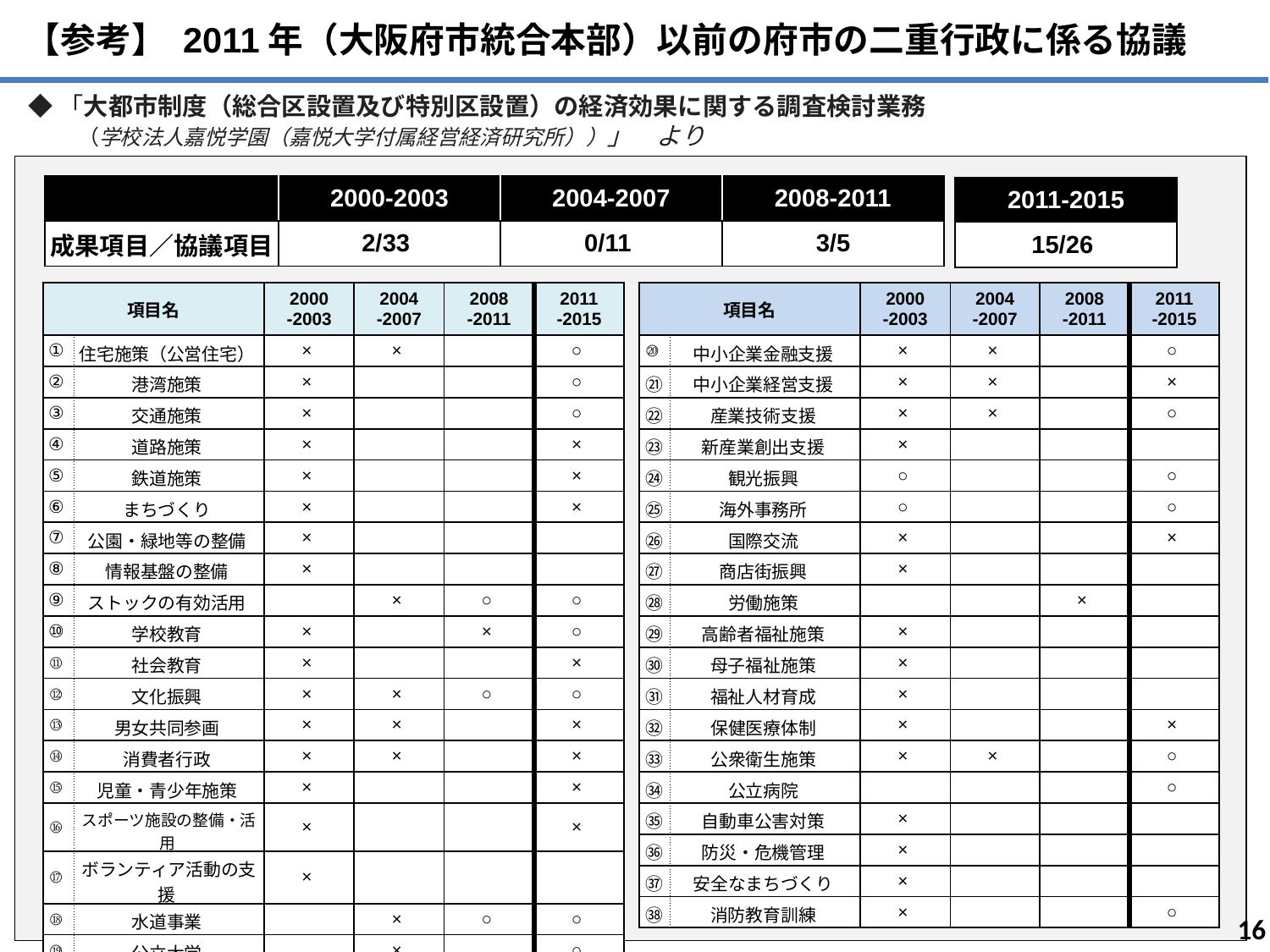

【参考】 2011年（大阪府市統合本部）以前の府市の二重行政に係る協議
◆「大都市制度（総合区設置及び特別区設置）の経済効果に関する調査検討業務
　　（学校法人嘉悦学園（嘉悦大学付属経営経済研究所））」　より

|  | 2000-2003 | 2004-2007 | 2008-2011 |
| --- | --- | --- | --- |
| 成果項目／協議項目 | 2/33 | 0/11 | 3/5 |
| 2011-2015 |
| --- |
| 15/26 |
| 項目名 |  | 2000 -2003 | 2004 -2007 | 2008 -2011 | 2011 ‐2015 |
| --- | --- | --- | --- | --- | --- |
| ① | 住宅施策（公営住宅） | × | × |  | ○ |
| ② | 港湾施策 | × |  |  | ○ |
| ③ | 交通施策 | × |  |  | ○ |
| ④ | 道路施策 | × |  |  | × |
| ⑤ | 鉄道施策 | × |  |  | × |
| ⑥ | まちづくり | × |  |  | × |
| ⑦ | 公園・緑地等の整備 | × |  |  |  |
| ⑧ | 情報基盤の整備 | × |  |  |  |
| ⑨ | ストックの有効活用 |  | × | ○ | ○ |
| ⑩ | 学校教育 | × |  | × | ○ |
| ⑪ | 社会教育 | × |  |  | × |
| ⑫ | 文化振興 | × | × | ○ | ○ |
| ⑬ | 男女共同参画 | × | × |  | × |
| ⑭ | 消費者行政 | × | × |  | × |
| ⑮ | 児童・青少年施策 | × |  |  | × |
| ⑯ | スポーツ施設の整備・活用 | × |  |  | × |
| ⑰ | ボランティア活動の支援 | × |  |  |  |
| ⑱ | 水道事業 |  | × | ○ | ○ |
| ⑲ | 公立大学 |  | × |  | ○ |
| 項目名 |  | 2000 -2003 | 2004 -2007 | 2008 -2011 | 2011 ‐2015 |
| --- | --- | --- | --- | --- | --- |
| ⑳ | 中小企業金融支援 | × | × |  | ○ |
| ㉑ | 中小企業経営支援 | × | × |  | × |
| ㉒ | 産業技術支援 | × | × |  | ○ |
| ㉓ | 新産業創出支援 | × |  |  |  |
| ㉔ | 観光振興 | ○ |  |  | ○ |
| ㉕ | 海外事務所 | ○ |  |  | ○ |
| ㉖ | 国際交流 | × |  |  | × |
| ㉗ | 商店街振興 | × |  |  |  |
| ㉘ | 労働施策 |  |  | × |  |
| ㉙ | 高齢者福祉施策 | × |  |  |  |
| ㉚ | 母子福祉施策 | × |  |  |  |
| ㉛ | 福祉人材育成 | × |  |  |  |
| ㉜ | 保健医療体制 | × |  |  | × |
| ㉝ | 公衆衛生施策 | × | × |  | ○ |
| ㉞ | 公立病院 |  |  |  | ○ |
| ㉟ | 自動車公害対策 | × |  |  |  |
| ㊱ | 防災・危機管理 | × |  |  |  |
| ㊲ | 安全なまちづくり | × |  |  |  |
| ㊳ | 消防教育訓練 | × |  |  | ○ |
16